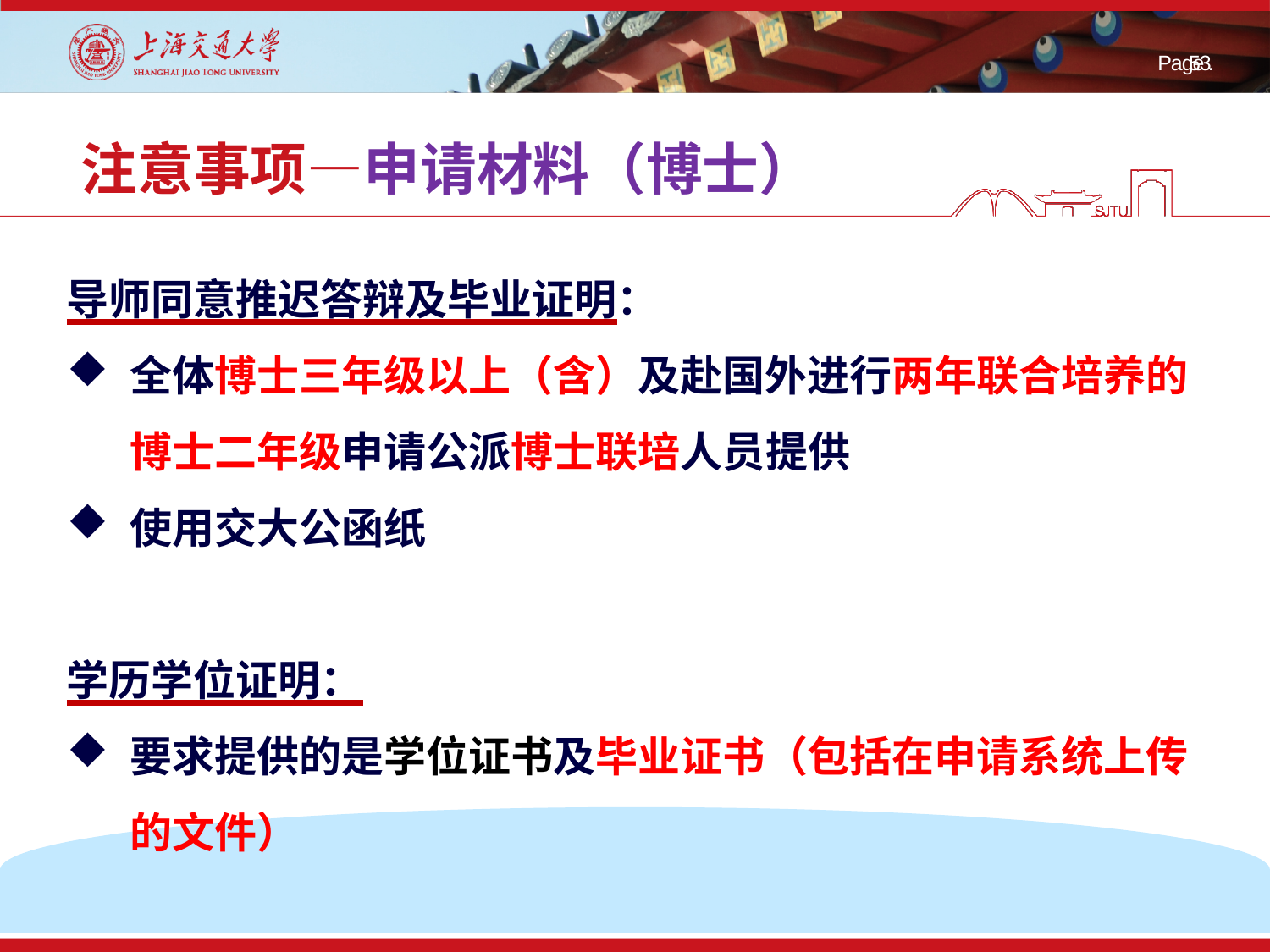

# 注意事项—申请材料（博士）

导师同意推迟答辩及毕业证明：
全体博士三年级以上（含）及赴国外进行两年联合培养的博士二年级申请公派博士联培人员提供
使用交大公函纸

学历学位证明：
要求提供的是学位证书及毕业证书（包括在申请系统上传的文件）